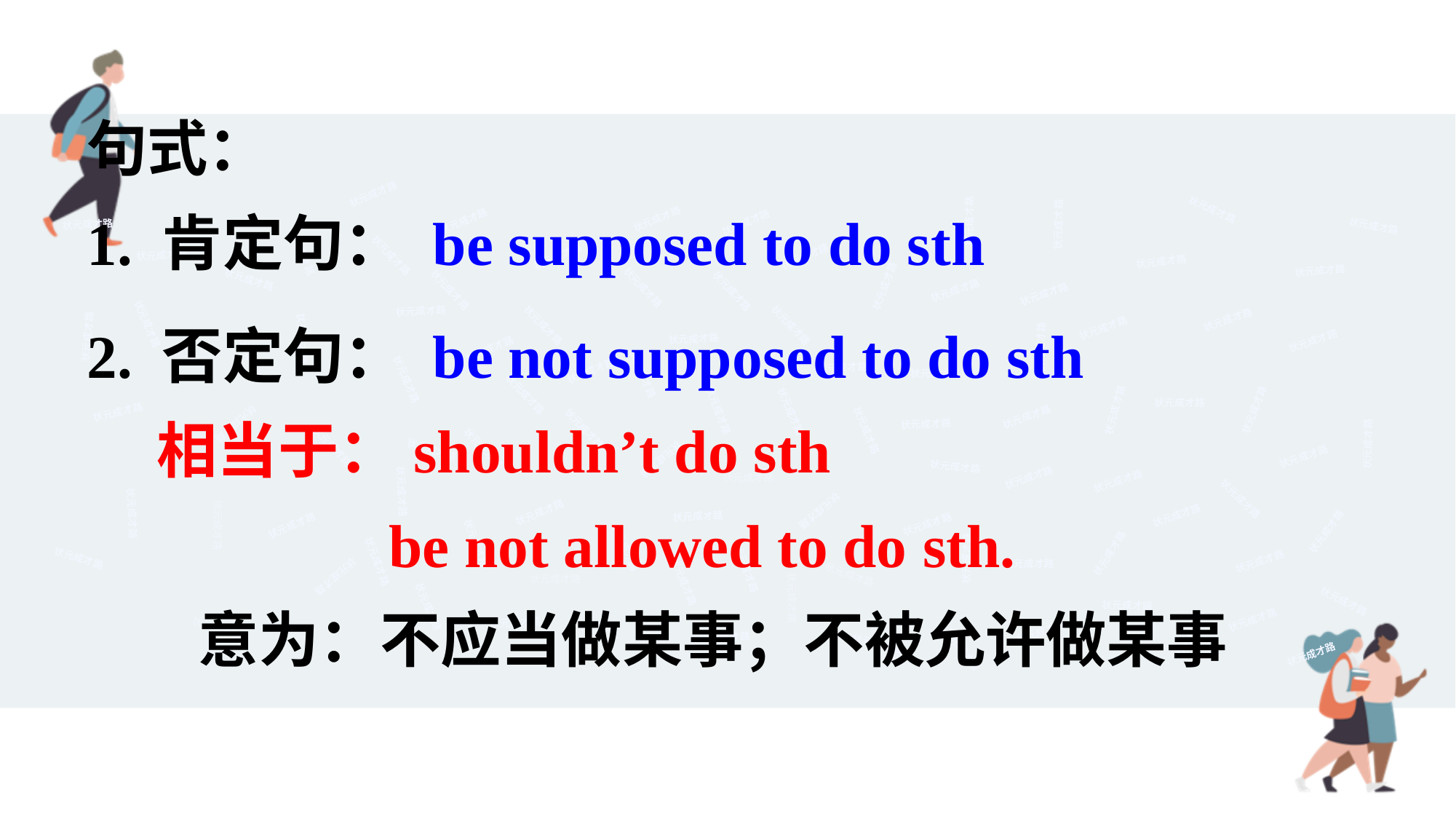

句式：
1. 肯定句： be supposed to do sth
2. 否定句： be not supposed to do sth
    相当于：shouldn’t do sth
                    be not allowed to do sth.
       意为：不应当做某事；不被允许做某事
状元成才路
状元成才路
状元成才路
状元成才路
状元成才路
状元成才路
状元成才路
状元成才路
状元成才路
状元成才路
状元成才路
状元成才路
状元成才路
状元成才路
状元成才路
状元成才路
状元成才路
状元成才路
状元成才路
状元成才路
状元成才路
状元成才路
状元成才路
状元成才路
状元成才路
状元成才路
状元成才路
状元成才路
状元成才路
状元成才路
状元成才路
状元成才路
状元成才路
状元成才路
状元成才路
状元成才路
状元成才路
状元成才路
状元成才路
状元成才路
状元成才路
状元成才路
状元成才路
状元成才路
状元成才路
状元成才路
状元成才路
状元成才路
状元成才路
状元成才路
状元成才路
状元成才路
状元成才路
状元成才路
状元成才路
状元成才路
状元成才路
状元成才路
状元成才路
状元成才路
状元成才路
状元成才路
状元成才路
状元成才路
状元成才路
状元成才路
状元成才路
状元成才路
状元成才路
状元成才路
状元成才路
状元成才路
状元成才路
状元成才路
状元成才路
状元成才路
状元成才路
状元成才路
状元成才路
状元成才路
状元成才路
状元成才路
状元成才路
状元成才路
状元成才路
状元成才路
状元成才路
状元成才路
状元成才路
状元成才路
状元成才路
状元成才路
状元成才路
状元成才路
状元成才路
状元成才路
状元成才路
状元成才路
状元成才路
状元成才路